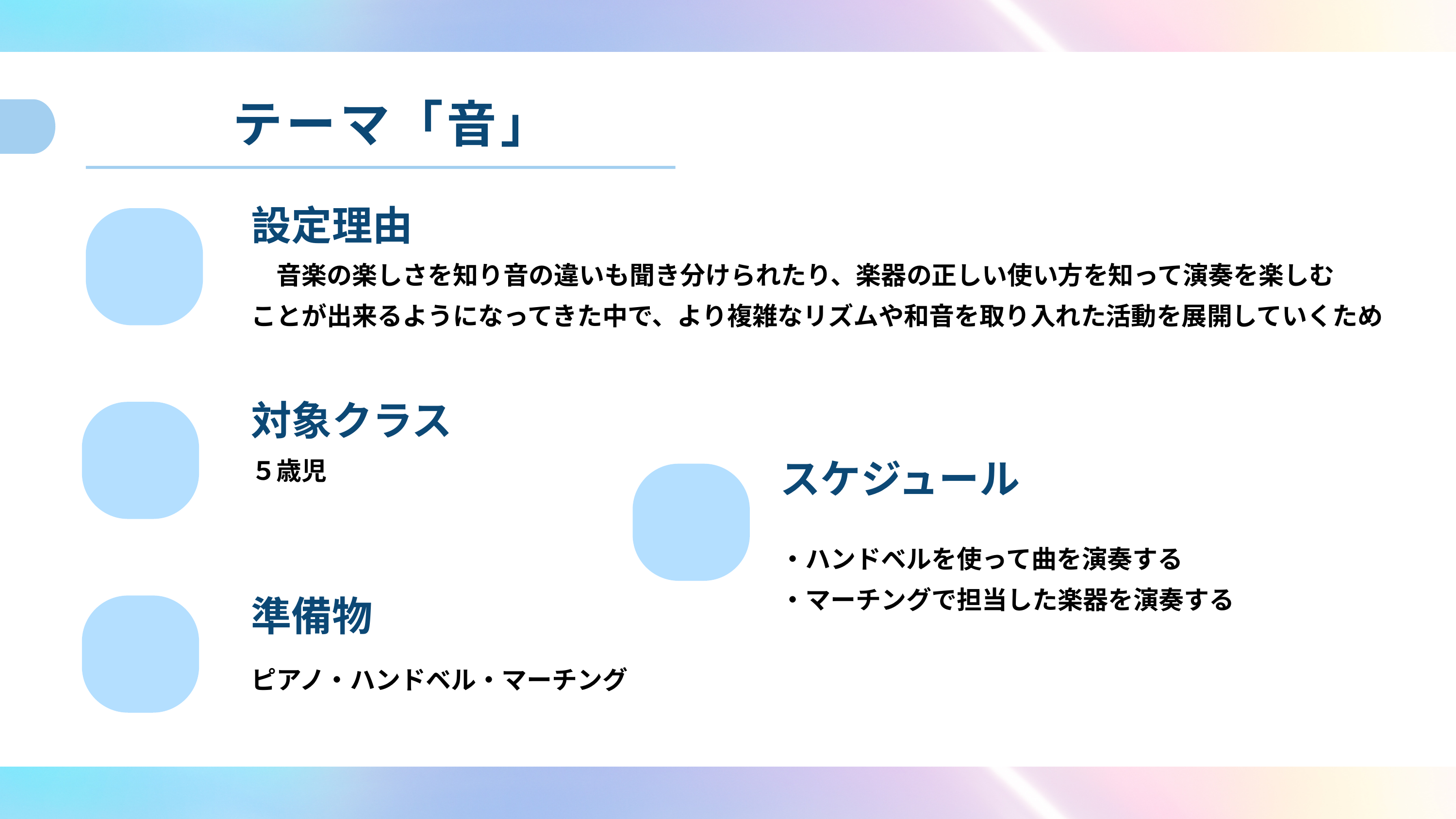

テーマ「音」

設定理由

　音楽の楽しさを知り音の違いも聞き分けられたり、楽器の正しい使い方を知って演奏を楽しむ
ことが出来るようになってきた中で、より複雑なリズムや和音を取り入れた活動を展開していくため
対象クラス

５歳児
スケジュール

・ハンドベルを使って曲を演奏する
・マーチングで担当した楽器を演奏する
準備物

ピアノ・ハンドベル・マーチング